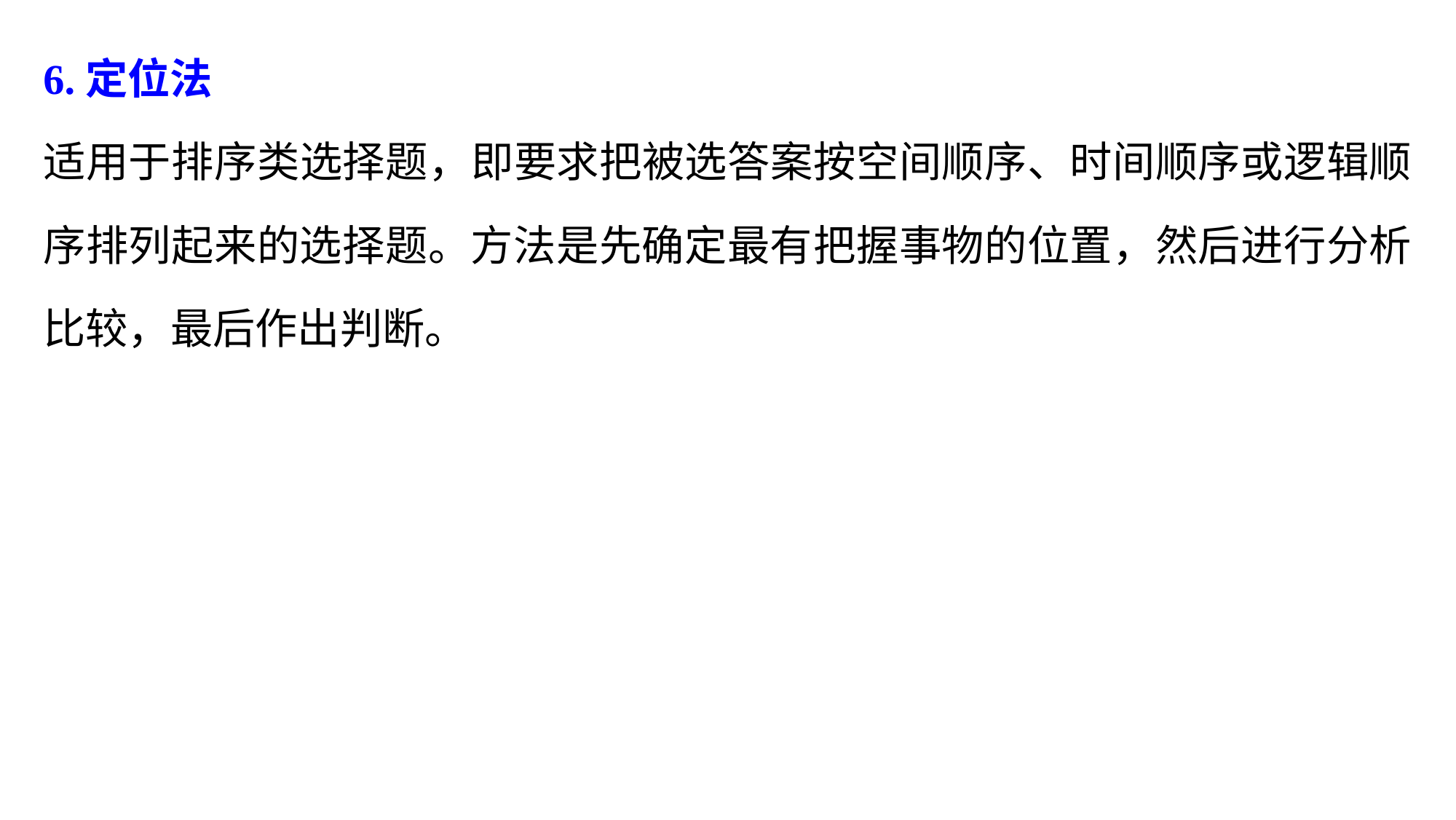

6.定位法
适用于排序类选择题，即要求把被选答案按空间顺序、时间顺序或逻辑顺序排列起来的选择题。方法是先确定最有把握事物的位置，然后进行分析比较，最后作出判断。